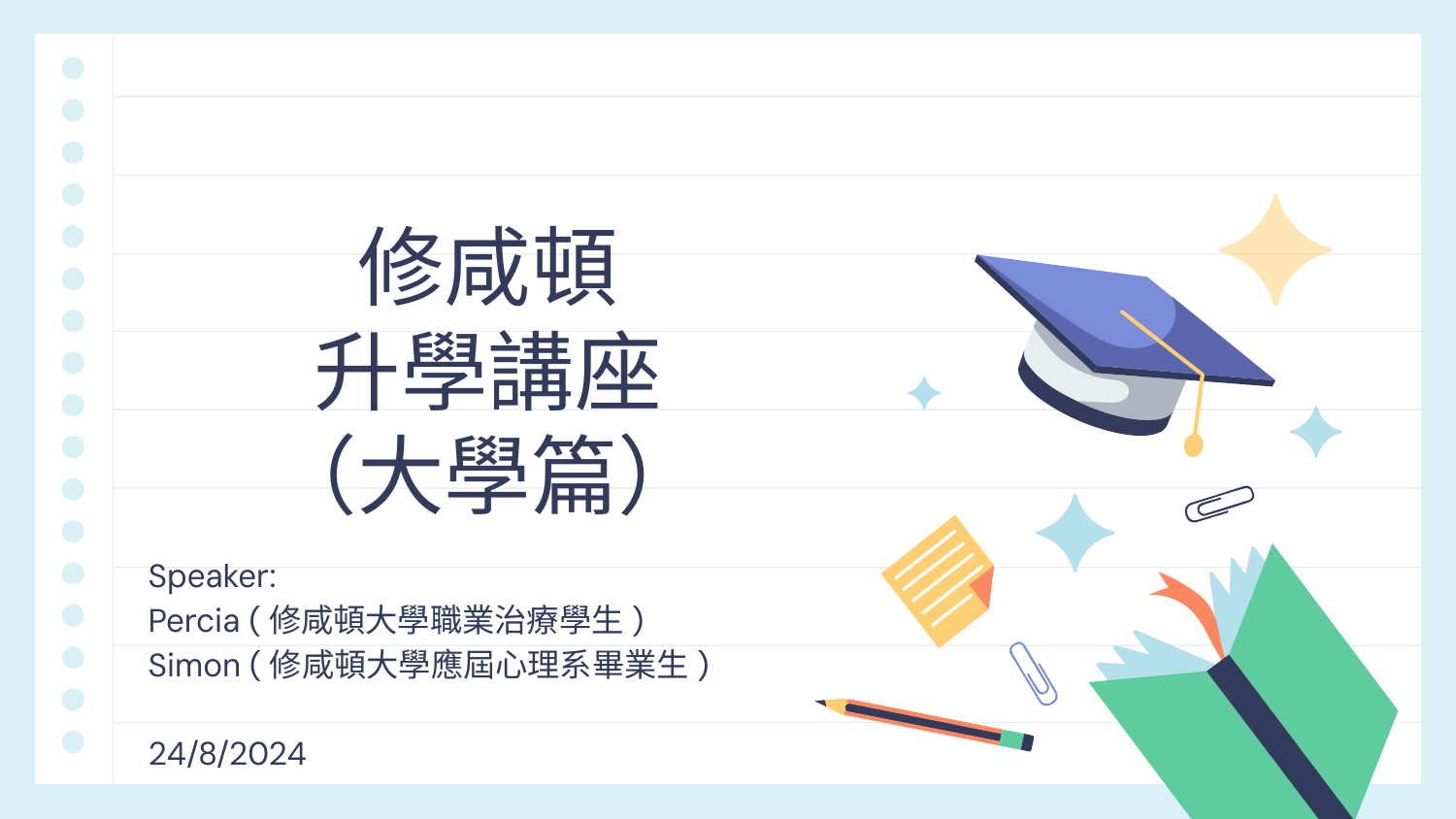

# 修咸頓
升學講座
（大學篇）

Speaker:
Percia (修咸頓大學職業治療學生)
Simon (修咸頓大學應屆心理系畢業生)

24/8/2024